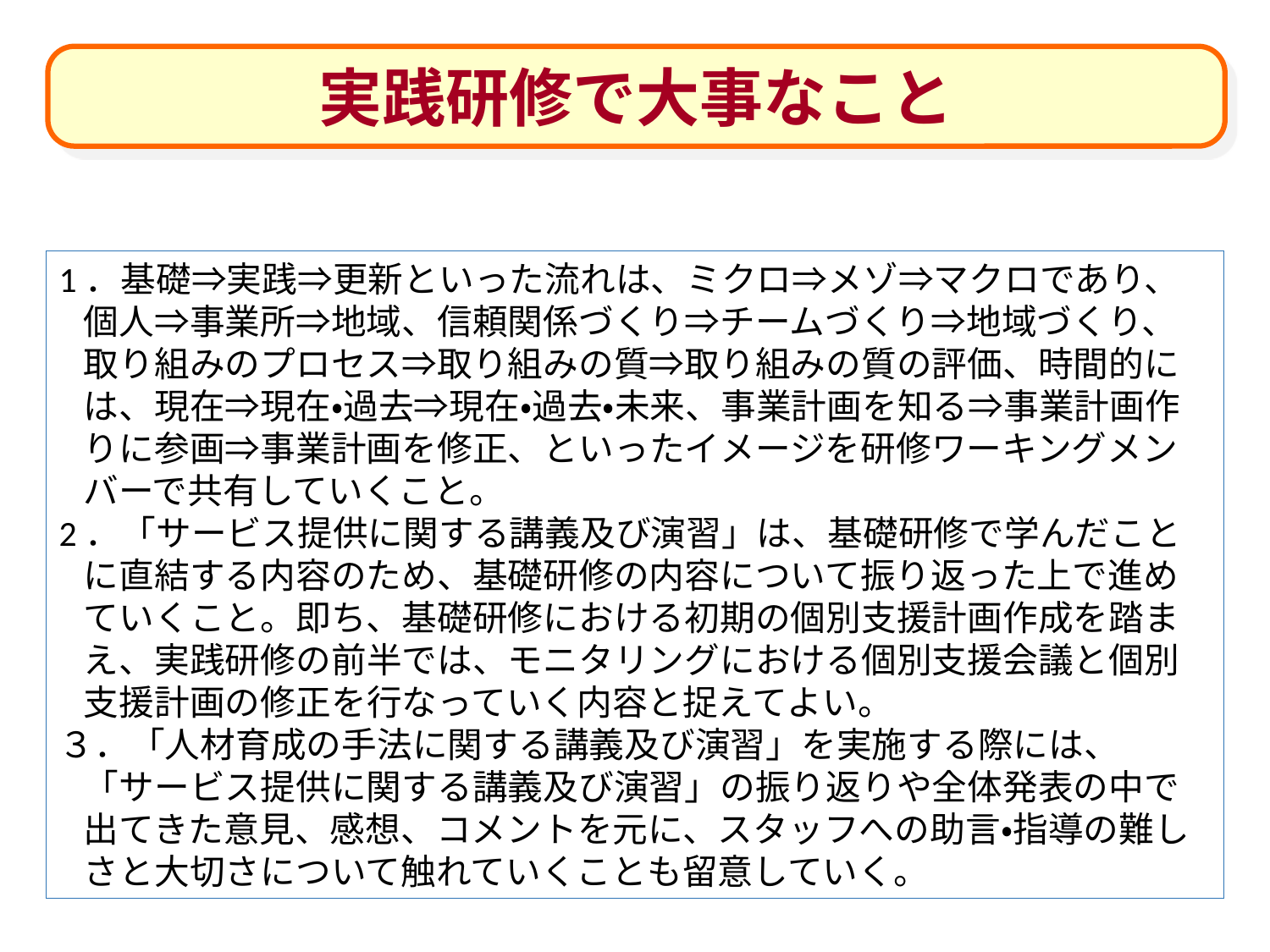

実践研修で大事なこと
1．基礎⇒実践⇒更新といった流れは、ミクロ⇒メゾ⇒マクロであり、個人⇒事業所⇒地域、信頼関係づくり⇒チームづくり⇒地域づくり、取り組みのプロセス⇒取り組みの質⇒取り組みの質の評価、時間的には、現在⇒現在・過去⇒現在・過去・未来、事業計画を知る⇒事業計画作りに参画⇒事業計画を修正、といったイメージを研修ワーキングメンバーで共有していくこと。
2．「サービス提供に関する講義及び演習」は、基礎研修で学んだことに直結する内容のため、基礎研修の内容について振り返った上で進めていくこと。即ち、基礎研修における初期の個別支援計画作成を踏まえ、実践研修の前半では、モニタリングにおける個別支援会議と個別支援計画の修正を行なっていく内容と捉えてよい。
３．「人材育成の手法に関する講義及び演習」を実施する際には、 「サービス提供に関する講義及び演習」の振り返りや全体発表の中で出てきた意見、感想、コメントを元に、スタッフへの助言・指導の難しさと大切さについて触れていくことも留意していく。